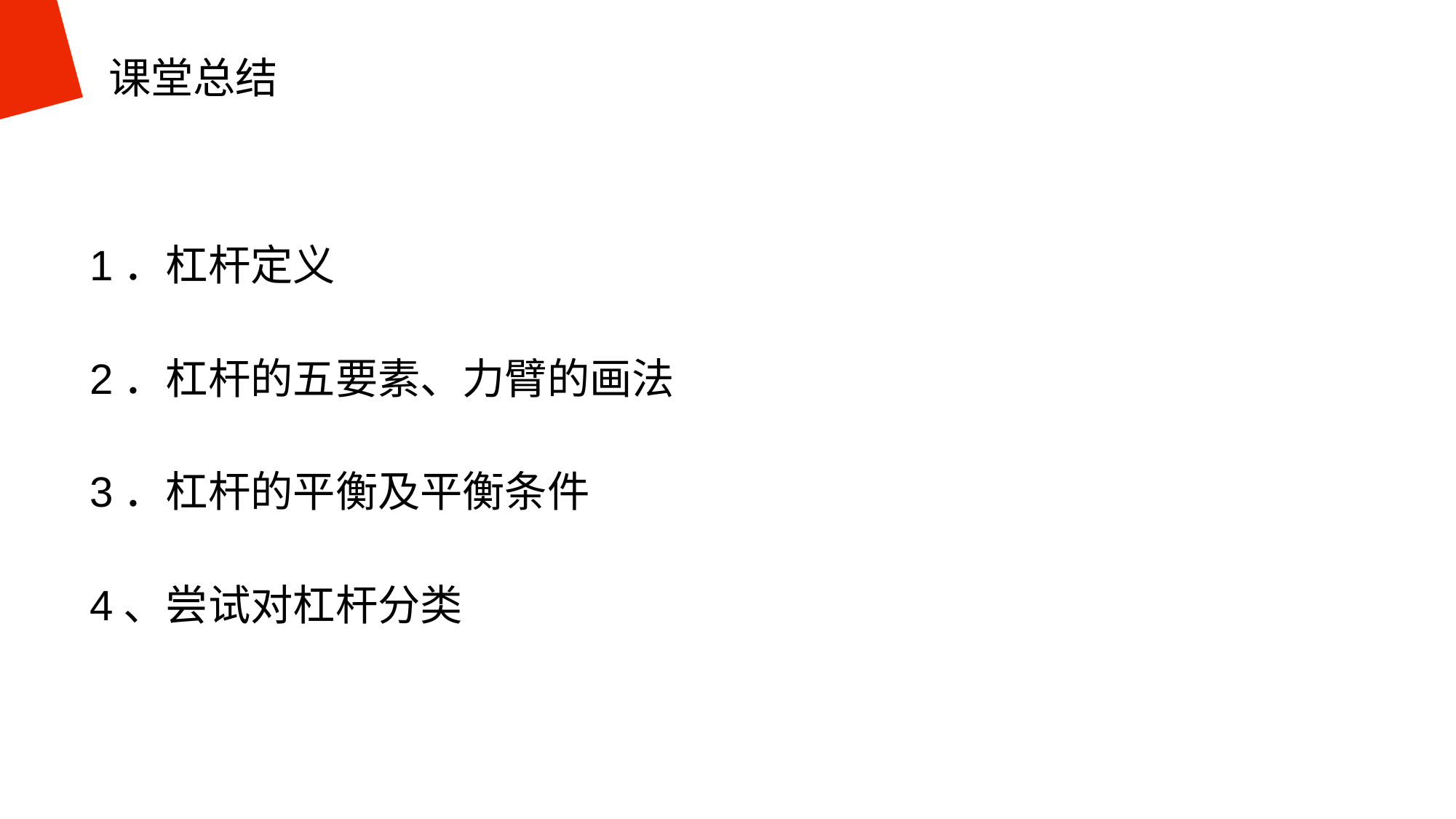

课堂总结
1．杠杆定义
2．杠杆的五要素、力臂的画法
3．杠杆的平衡及平衡条件
4、尝试对杠杆分类